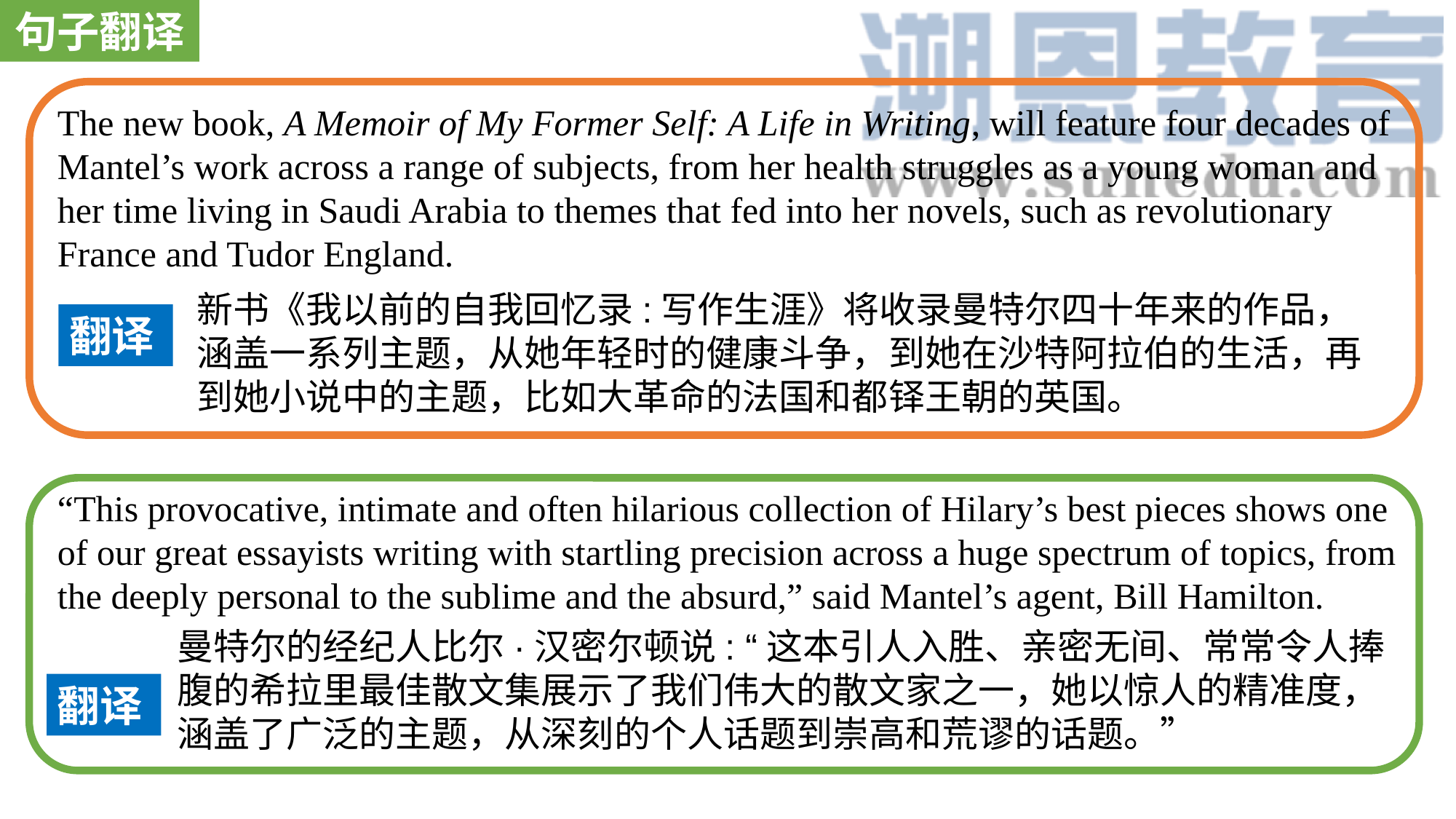

句子翻译

The new book, A Memoir of My Former Self: A Life in Writing, will feature four decades of Mantel’s work across a range of subjects, from her health struggles as a young woman and her time living in Saudi Arabia to themes that fed into her novels, such as revolutionary France and Tudor England.
新书《我以前的自我回忆录:写作生涯》将收录曼特尔四十年来的作品，涵盖一系列主题，从她年轻时的健康斗争，到她在沙特阿拉伯的生活，再到她小说中的主题，比如大革命的法国和都铎王朝的英国。
翻译

“This provocative, intimate and often hilarious collection of Hilary’s best pieces shows one of our great essayists writing with startling precision across a huge spectrum of topics, from the deeply personal to the sublime and the absurd,” said Mantel’s agent, Bill Hamilton.
曼特尔的经纪人比尔·汉密尔顿说: “这本引人入胜、亲密无间、常常令人捧腹的希拉里最佳散文集展示了我们伟大的散文家之一，她以惊人的精准度，涵盖了广泛的主题，从深刻的个人话题到崇高和荒谬的话题。”
翻译